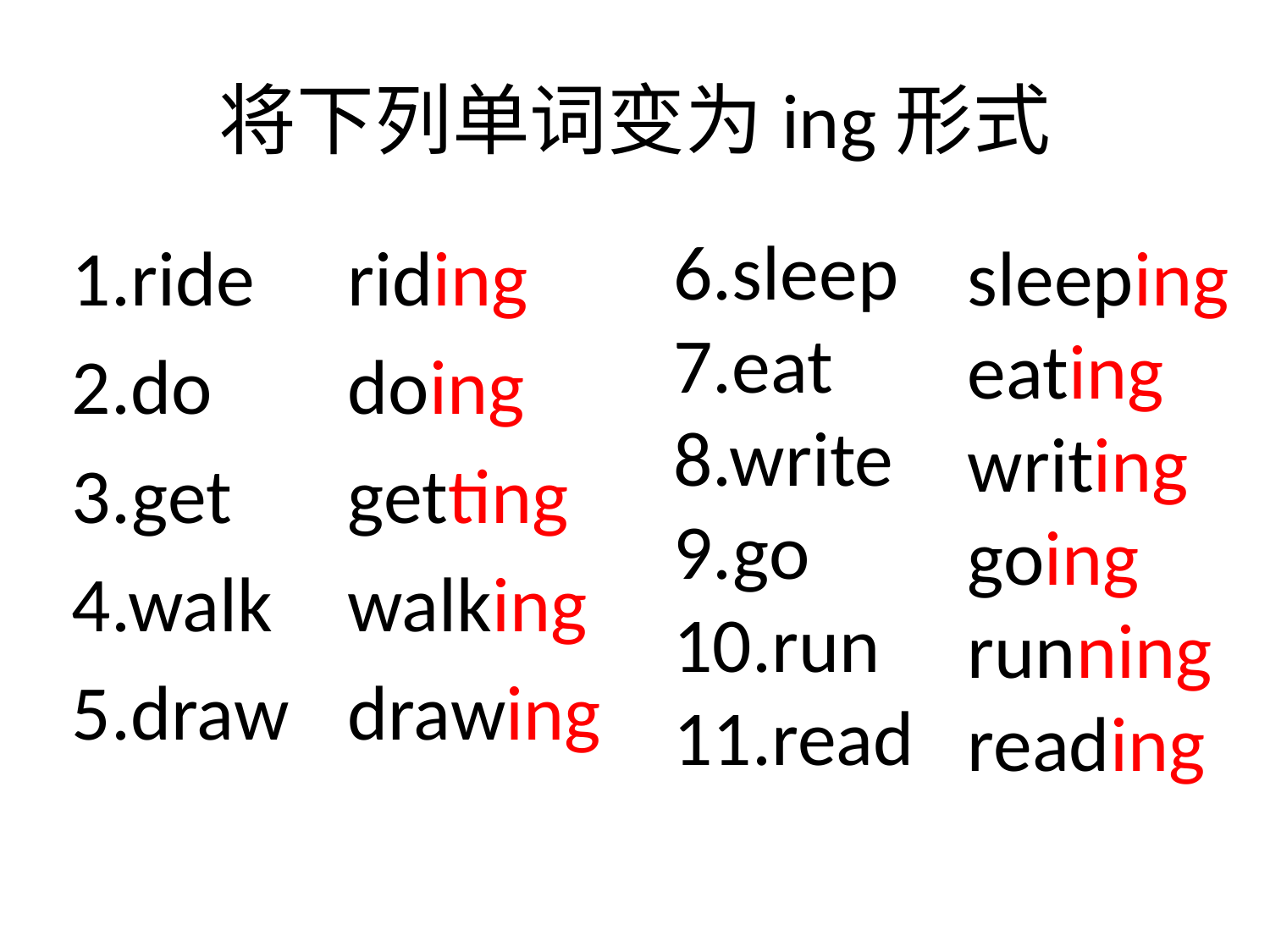

# 将下列单词变为ing形式
6.sleep
7.eat
8.write
9.go
10.run
11.read

riding
doing
getting
walking
drawing
sleeping
eating
writing
going
running
reading

1.ride
2.do
3.get
4.walk
5.draw